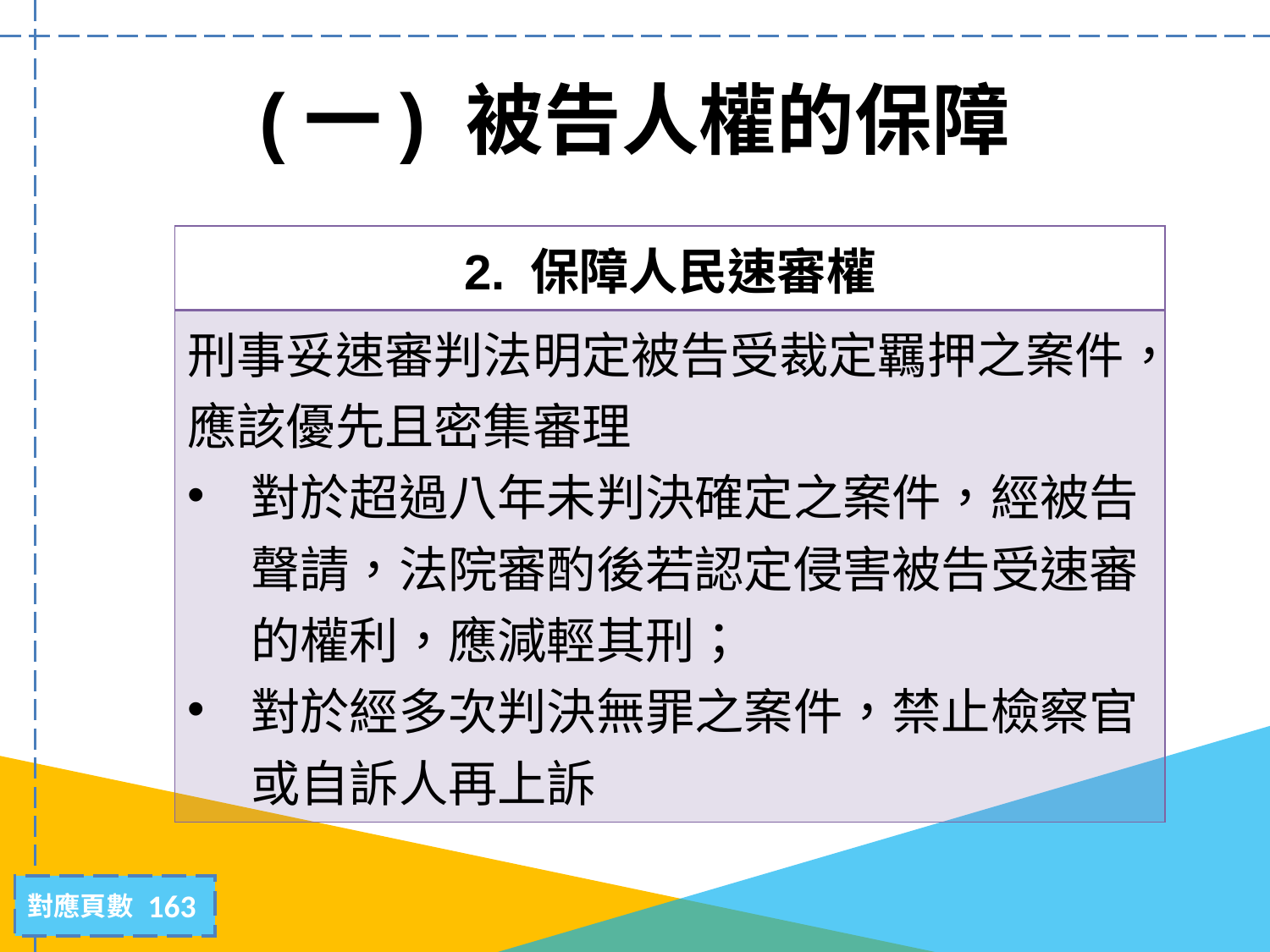

# (一) 被告人權的保障
| 2. 保障人民速審權 |
| --- |
| 刑事妥速審判法明定被告受裁定羈押之案件，應該優先且密集審理 對於超過八年未判決確定之案件，經被告聲請，法院審酌後若認定侵害被告受速審的權利，應減輕其刑； 對於經多次判決無罪之案件，禁止檢察官或自訴人再上訴 |
163